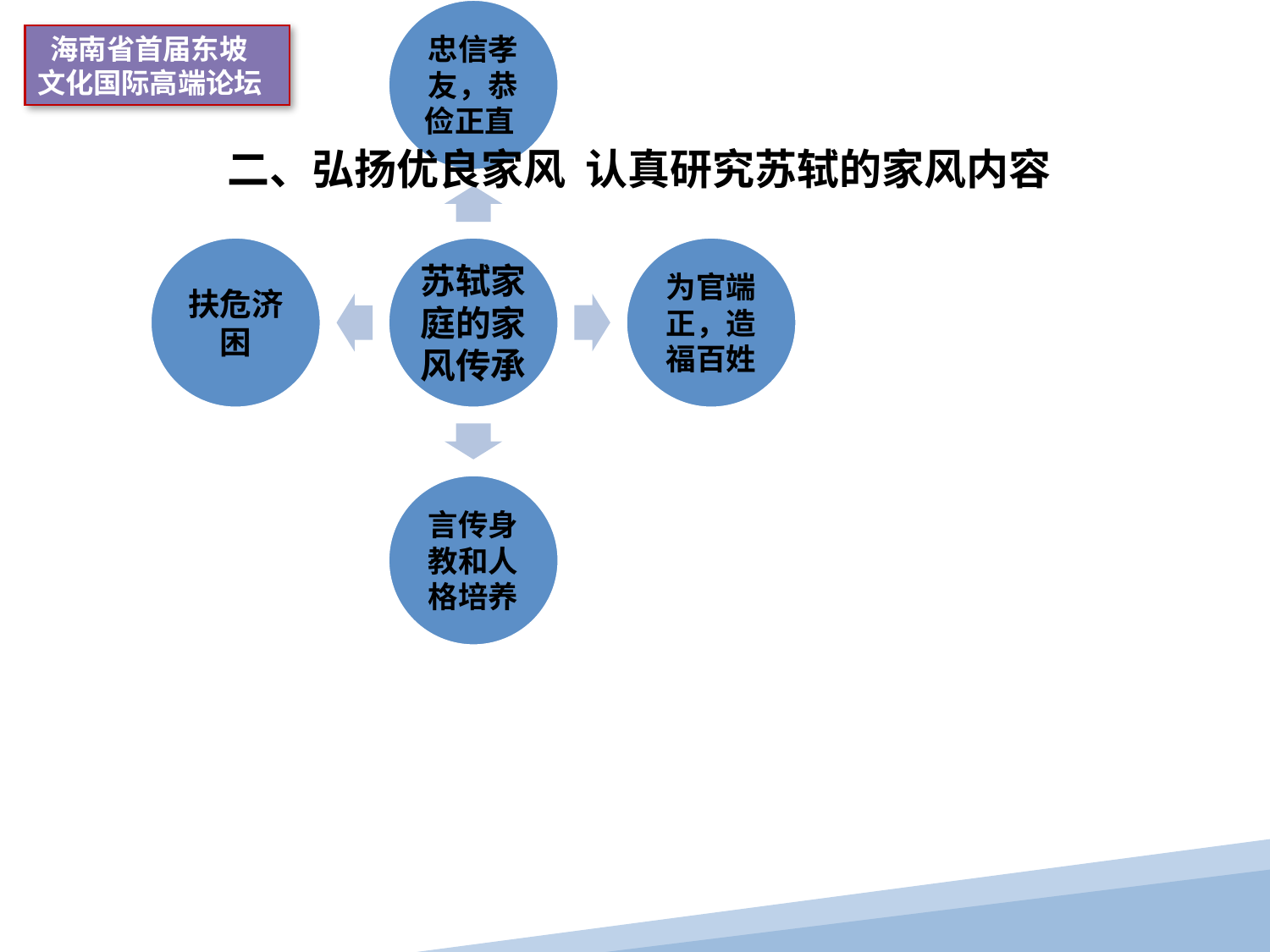

海南省首届东坡
文化国际高端论坛
二、弘扬优良家风  认真研究苏轼的家风内容
苏轼家庭的家风传承

忠信孝友，恭俭正直

为官端正，造福百姓

言传身教和人格培养

扶危济困